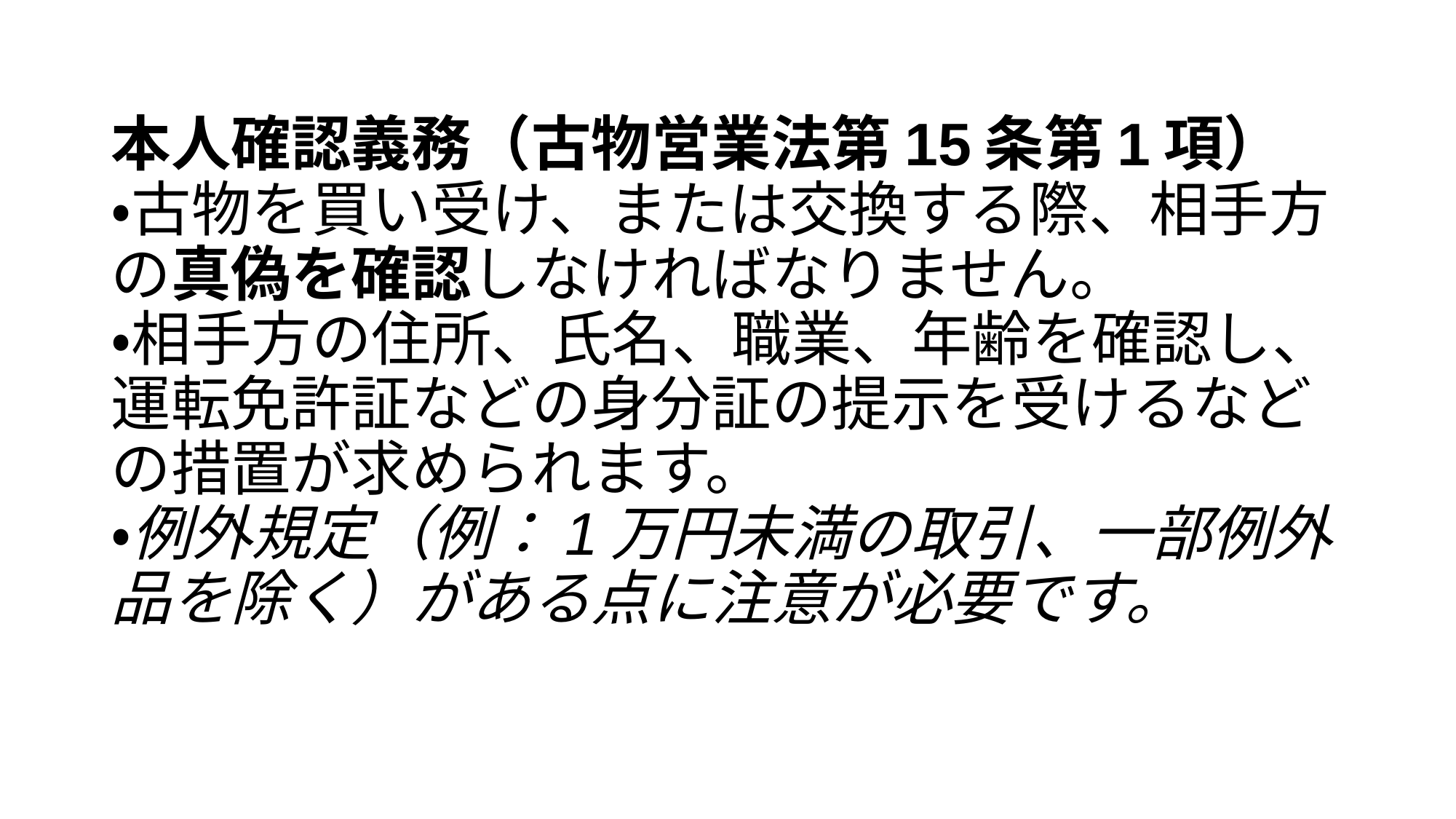

# 本人確認義務（古物営業法第15条第1項） ・古物を買い受け、または交換する際、相手方の真偽を確認しなければなりません。 ・相手方の住所、氏名、職業、年齢を確認し、運転免許証などの身分証の提示を受けるなどの措置が求められます。 ・例外規定（例：1万円未満の取引、一部例外品を除く）がある点に注意が必要です。